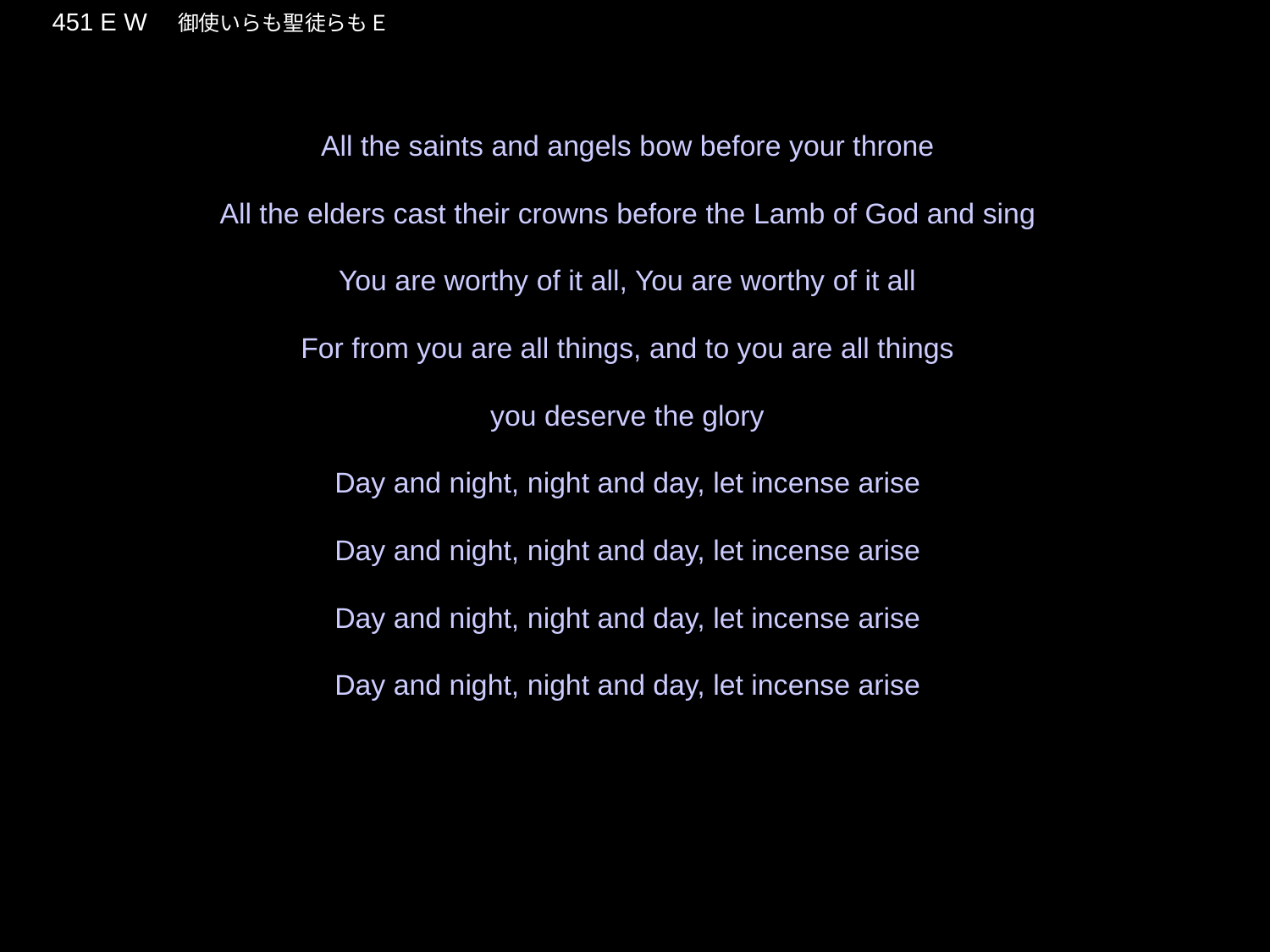

みつかいらもせいとらも
★W
451 E W　御使いらも聖徒らもＥ

★４
All the saints and angels bow before your throne
All the elders cast their crowns before the Lamb of God and sing
You are worthy of it all, You are worthy of it all
For from you are all things, and to you are all things
you deserve the glory
Day and night, night and day, let incense arise
Day and night, night and day, let incense arise
Day and night, night and day, let incense arise
Day and night, night and day, let incense arise